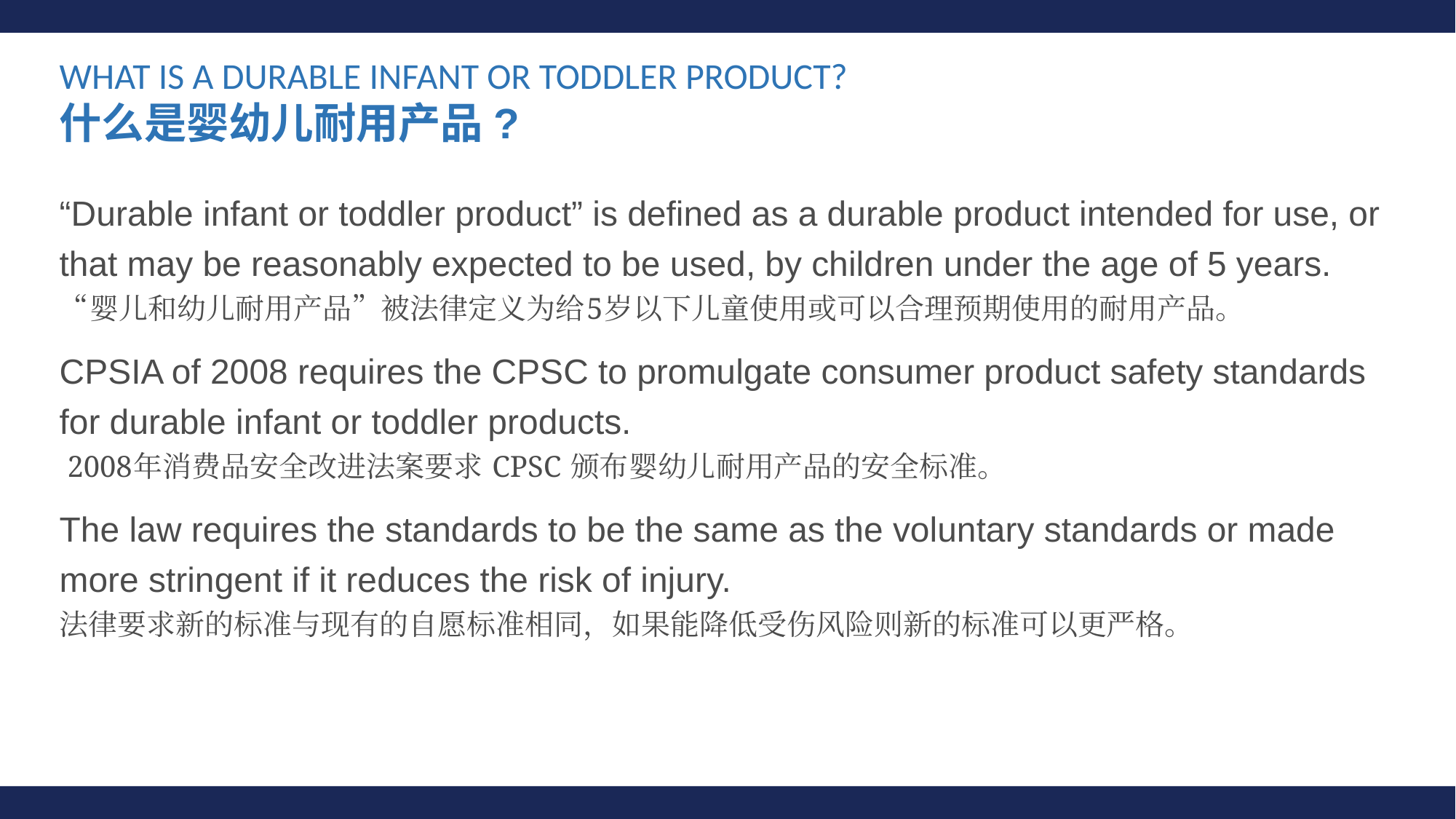

# WHAT IS A DURABLE INFANT OR TODDLER PRODUCT? 什么是婴幼儿耐用产品?
“Durable infant or toddler product” is defined as a durable product intended for use, or that may be reasonably expected to be used, by children under the age of 5 years.
“婴儿和幼儿耐用产品”被法律定义为给5岁以下儿童使用或可以合理预期使用的耐用产品。

CPSIA of 2008 requires the CPSC to promulgate consumer product safety standards for durable infant or toddler products.
 2008年消费品安全改进法案要求 CPSC 颁布婴幼儿耐用产品的安全标准。

The law requires the standards to be the same as the voluntary standards or made more stringent if it reduces the risk of injury.
法律要求新的标准与现有的自愿标准相同，如果能降低受伤风险则新的标准可以更严格。